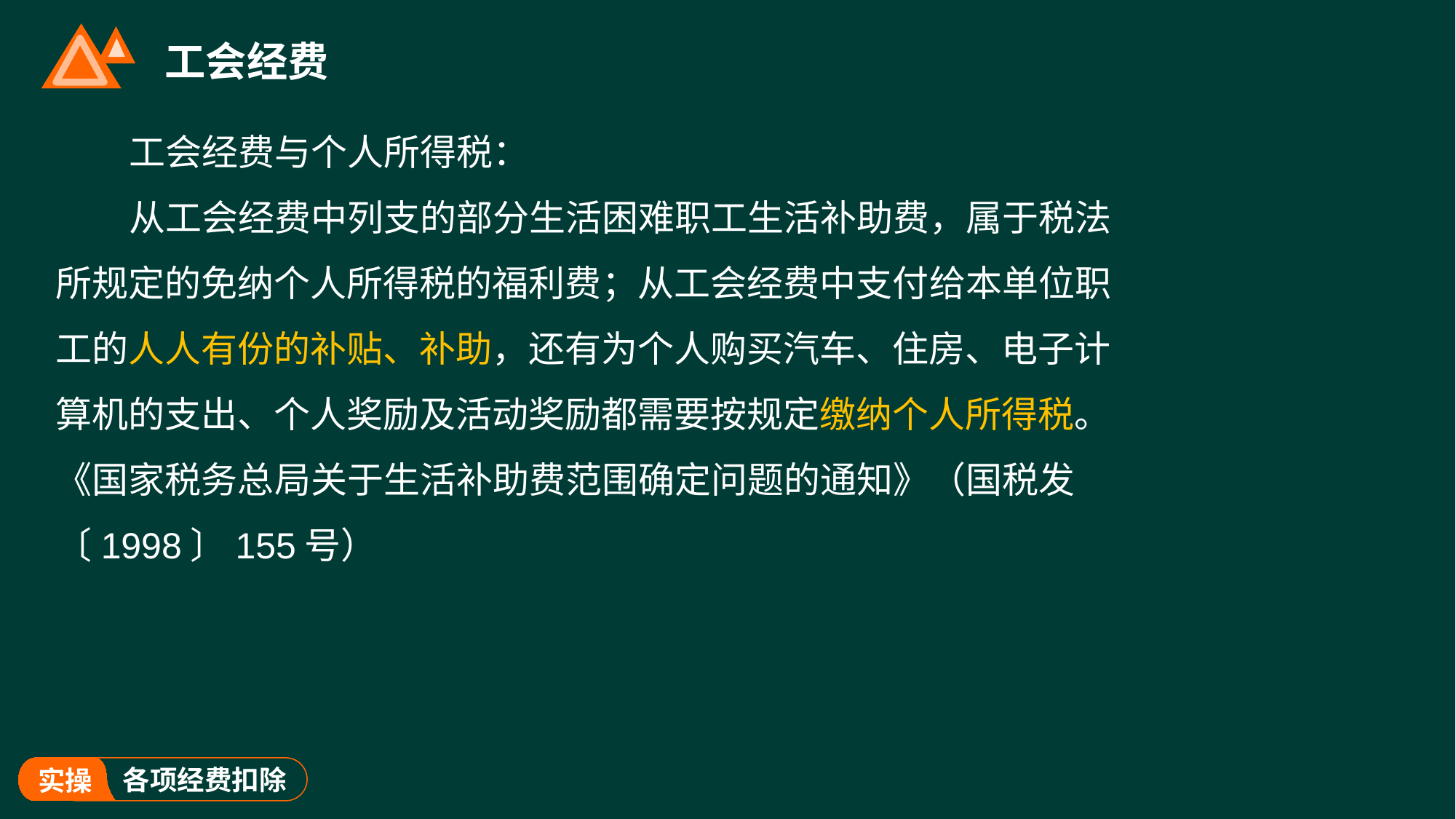

# 工会经费
工会经费与个人所得税：
从工会经费中列支的部分生活困难职工生活补助费，属于税法所规定的免纳个人所得税的福利费；从工会经费中支付给本单位职工的人人有份的补贴、补助，还有为个人购买汽车、住房、电子计算机的支出、个人奖励及活动奖励都需要按规定缴纳个人所得税。《国家税务总局关于生活补助费范围确定问题的通知》（国税发〔1998〕155号）